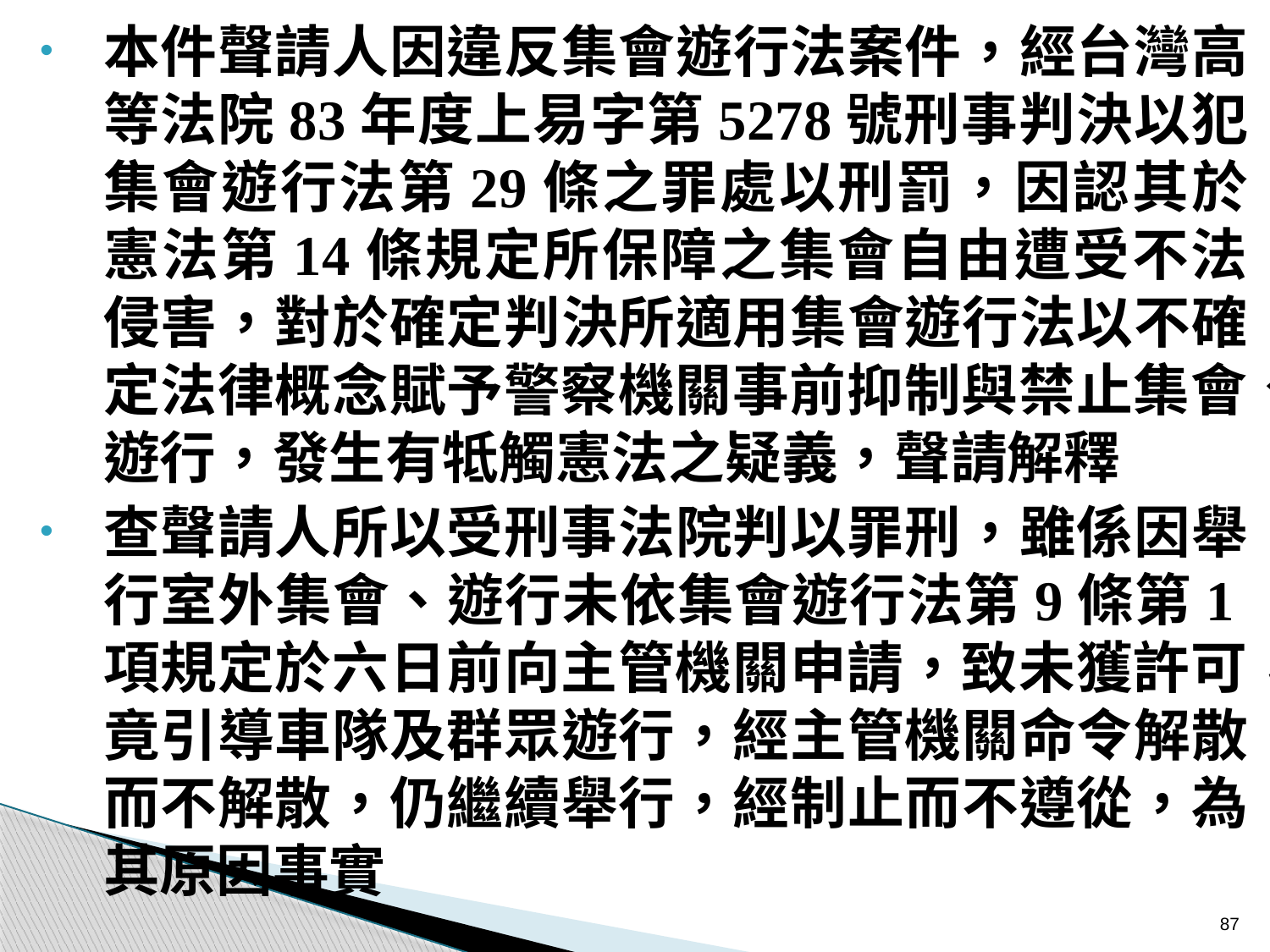

本件聲請人因違反集會遊行法案件，經台灣高等法院83年度上易字第5278號刑事判決以犯集會遊行法第29條之罪處以刑罰，因認其於憲法第14條規定所保障之集會自由遭受不法侵害，對於確定判決所適用集會遊行法以不確定法律概念賦予警察機關事前抑制與禁止集會、遊行，發生有牴觸憲法之疑義，聲請解釋
查聲請人所以受刑事法院判以罪刑，雖係因舉行室外集會、遊行未依集會遊行法第9條第1項規定於六日前向主管機關申請，致未獲許可，竟引導車隊及群眾遊行，經主管機關命令解散而不解散，仍繼續舉行，經制止而不遵從，為其原因事實

87